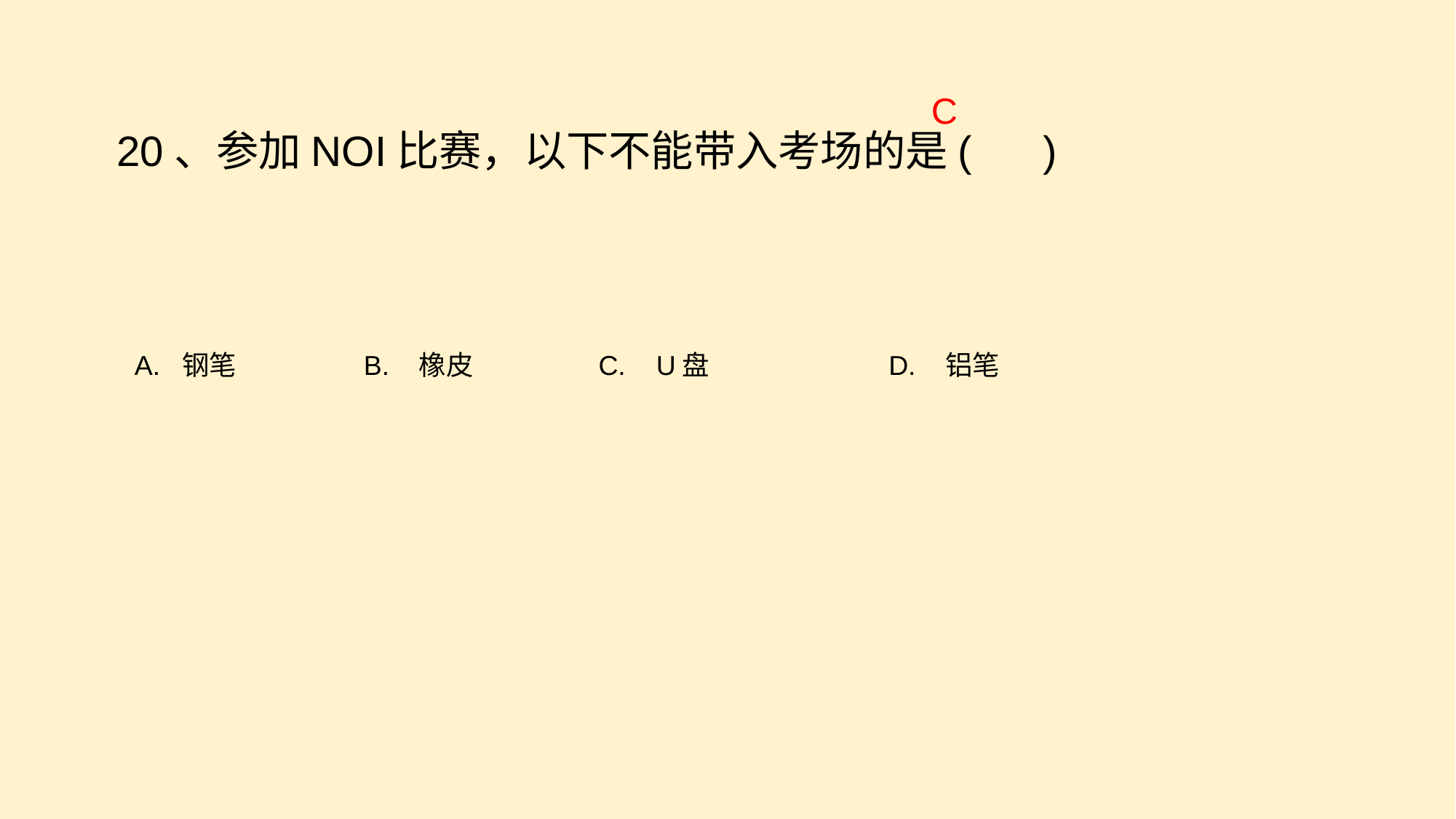

C
20、参加NOI比赛，以下不能带入考场的是(      )
A.  钢笔
B.   橡皮
C.    U盘
D.   铝笔